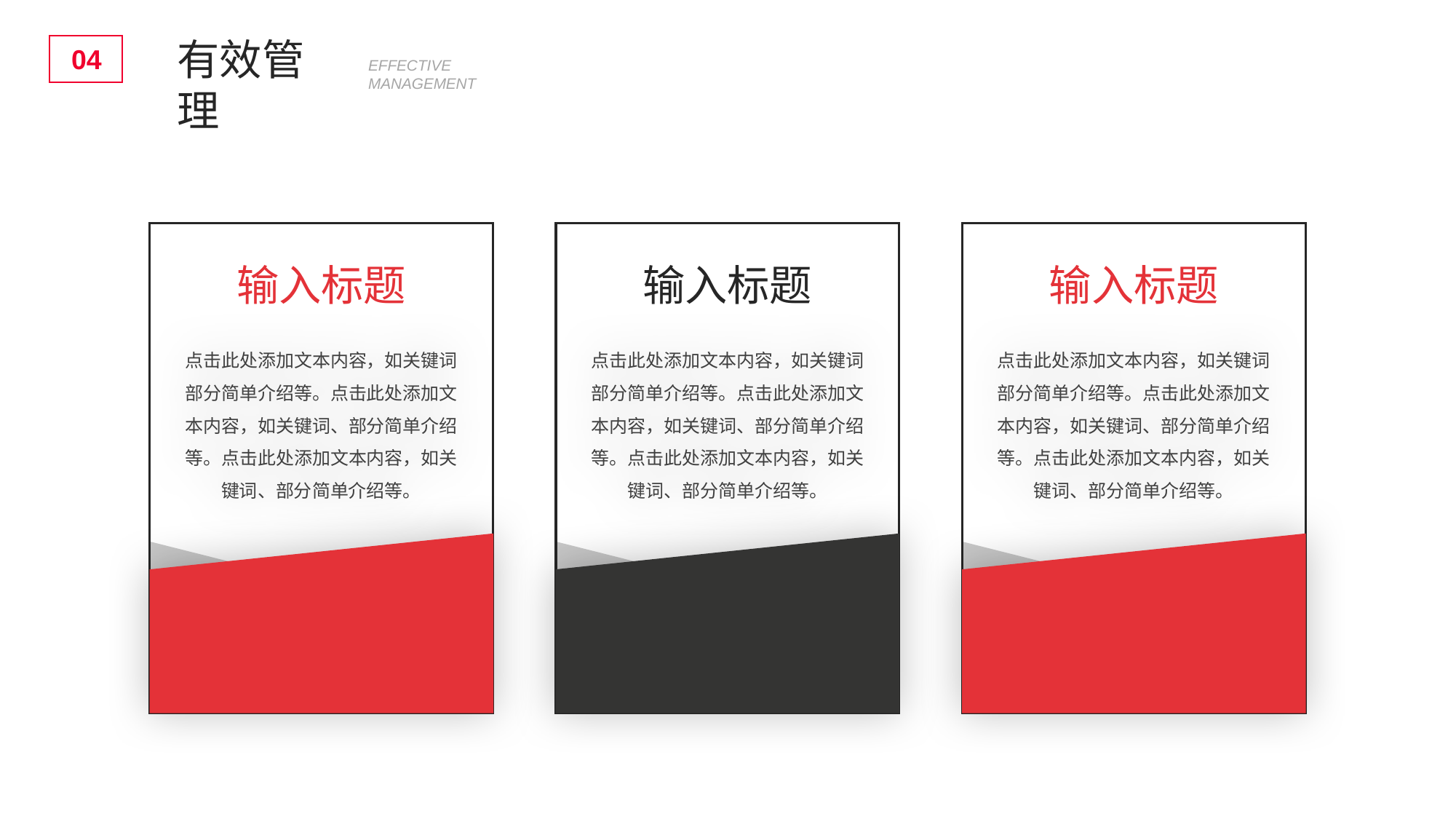

BY YUSHEN
有效管理

04
EFFECTIVE MANAGEMENT

输入标题
点击此处添加文本内容，如关键词部分简单介绍等。点击此处添加文本内容，如关键词、部分简单介绍等。点击此处添加文本内容，如关键词、部分简单介绍等。

输入标题
点击此处添加文本内容，如关键词部分简单介绍等。点击此处添加文本内容，如关键词、部分简单介绍等。点击此处添加文本内容，如关键词、部分简单介绍等。

输入标题
点击此处添加文本内容，如关键词部分简单介绍等。点击此处添加文本内容，如关键词、部分简单介绍等。点击此处添加文本内容，如关键词、部分简单介绍等。